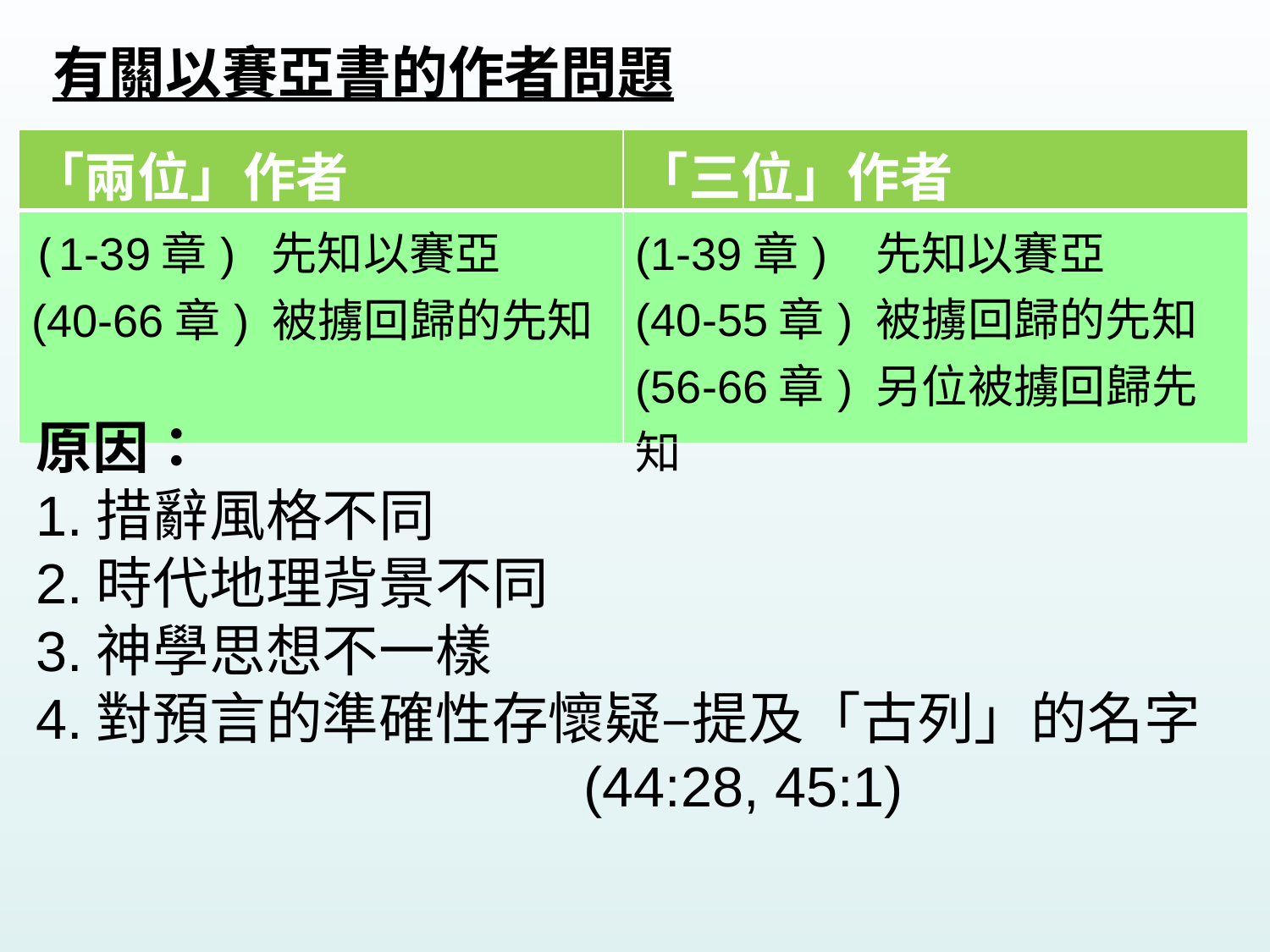

有關以賽亞書的作者問題
| 「兩位」作者 | 「三位」作者 |
| --- | --- |
| (1-39章) 先知以賽亞 (40-66章) 被擄回歸的先知 | (1-39章) 先知以賽亞 (40-55章) 被擄回歸的先知 (56-66章) 另位被擄回歸先知 |
原因：
1.措辭風格不同
2.時代地理背景不同
3.神學思想不一樣
4.對預言的準確性存懷疑–提及「古列」的名字
                                   (44:28, 45:1)